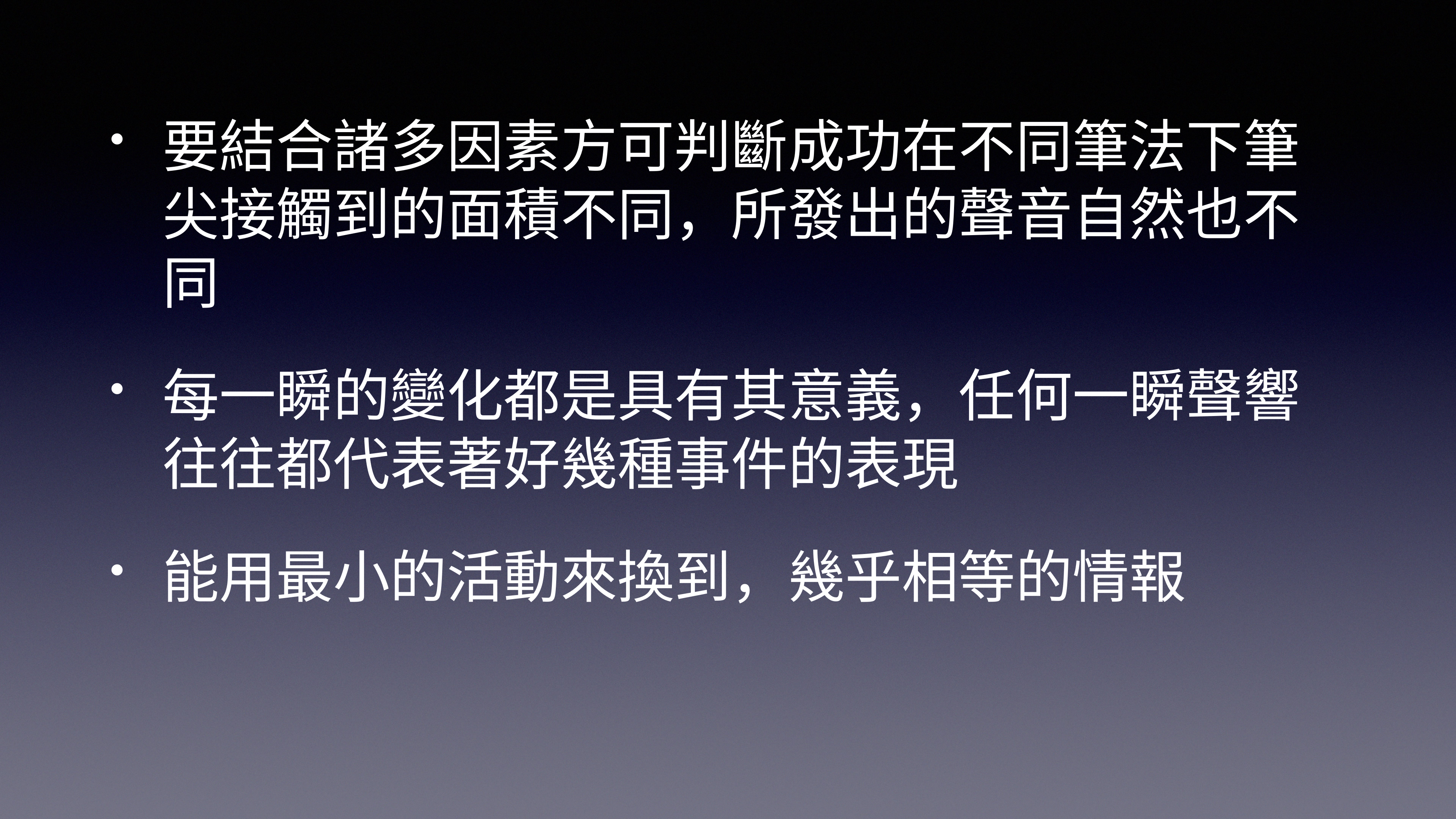

要結合諸多因素方可判斷成功在不同筆法下筆尖接觸到的面積不同，所發出的聲音自然也不同
每一瞬的變化都是具有其意義，任何一瞬聲響往往都代表著好幾種事件的表現
能用最小的活動來換到，幾乎相等的情報